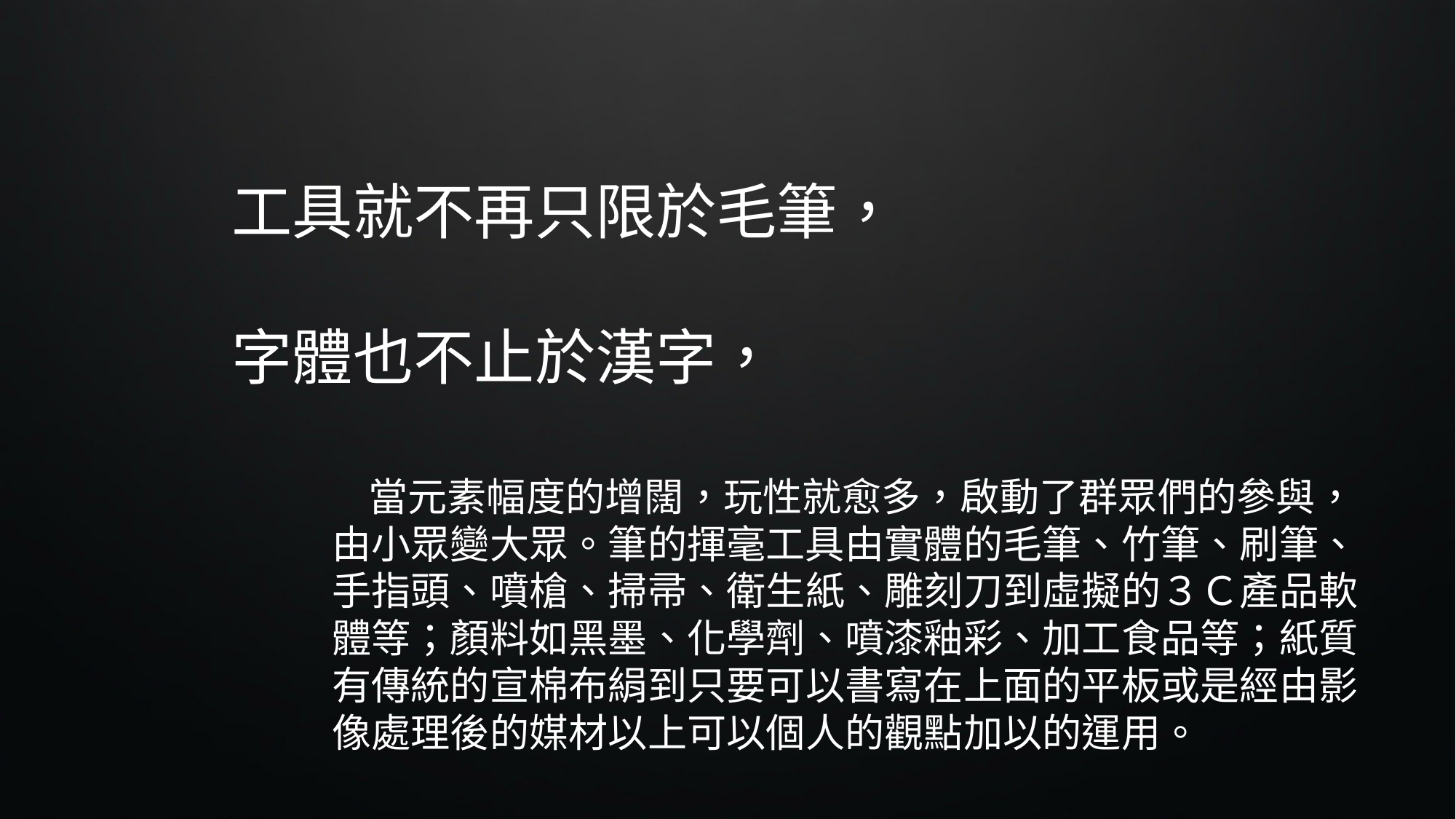

工具就不再只限於毛筆，

字體也不止於漢字，

當元素幅度的增闊，玩性就愈多，啟動了群眾們的參與，由小眾變大眾。筆的揮毫工具由實體的毛筆、竹筆、刷筆、手指頭、噴槍、掃帚、衛生紙、雕刻刀到虛擬的３Ｃ產品軟體等；顏料如黑墨、化學劑、噴漆釉彩、加工食品等；紙質有傳統的宣棉布絹到只要可以書寫在上面的平板或是經由影像處理後的媒材以上可以個人的觀點加以的運用。